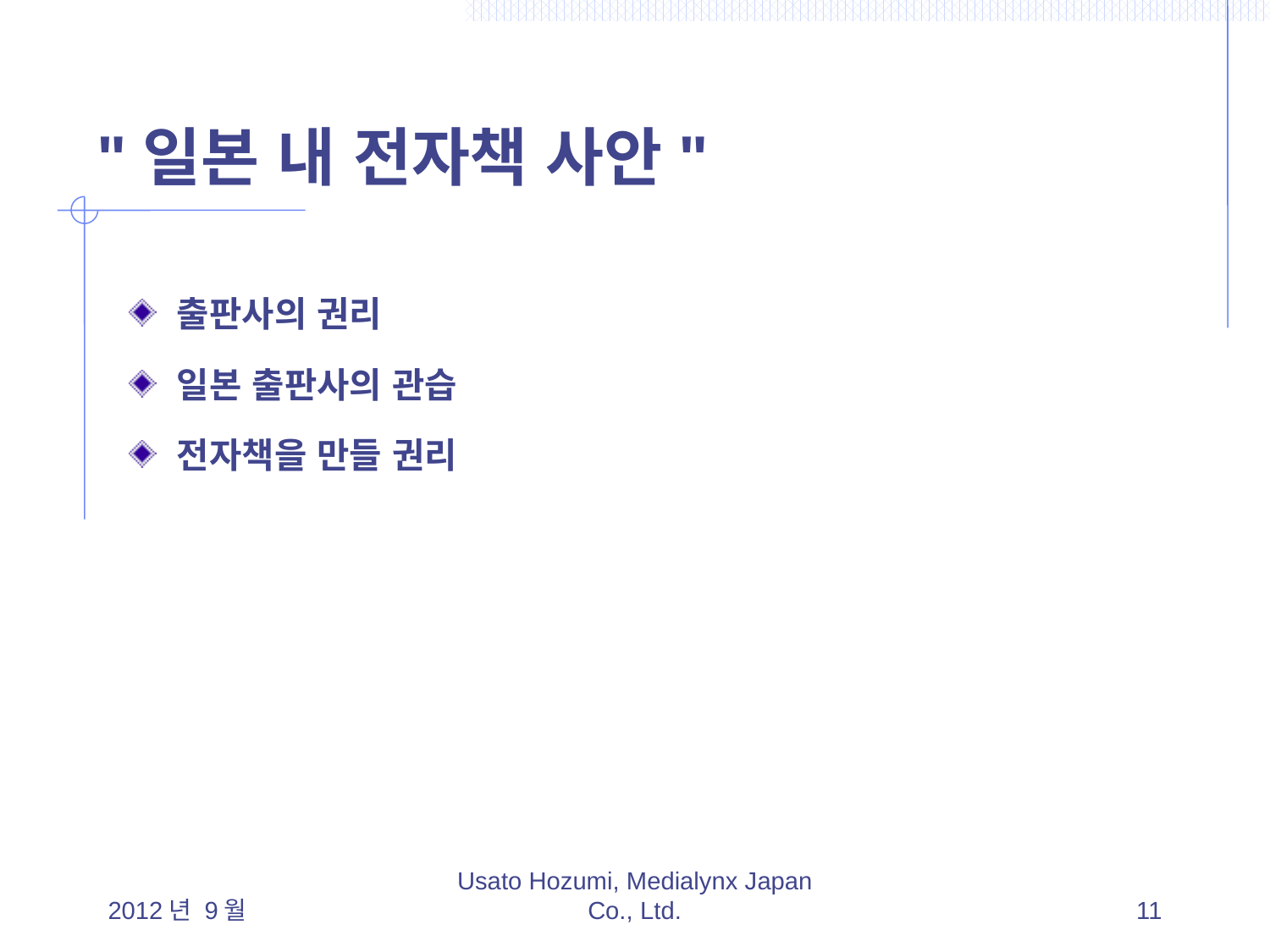

# "일본 내 전자책 사안"
출판사의 권리
일본 출판사의 관습
전자책을 만들 권리

2012년 9월
Usato Hozumi, Medialynx Japan Co., Ltd.
11